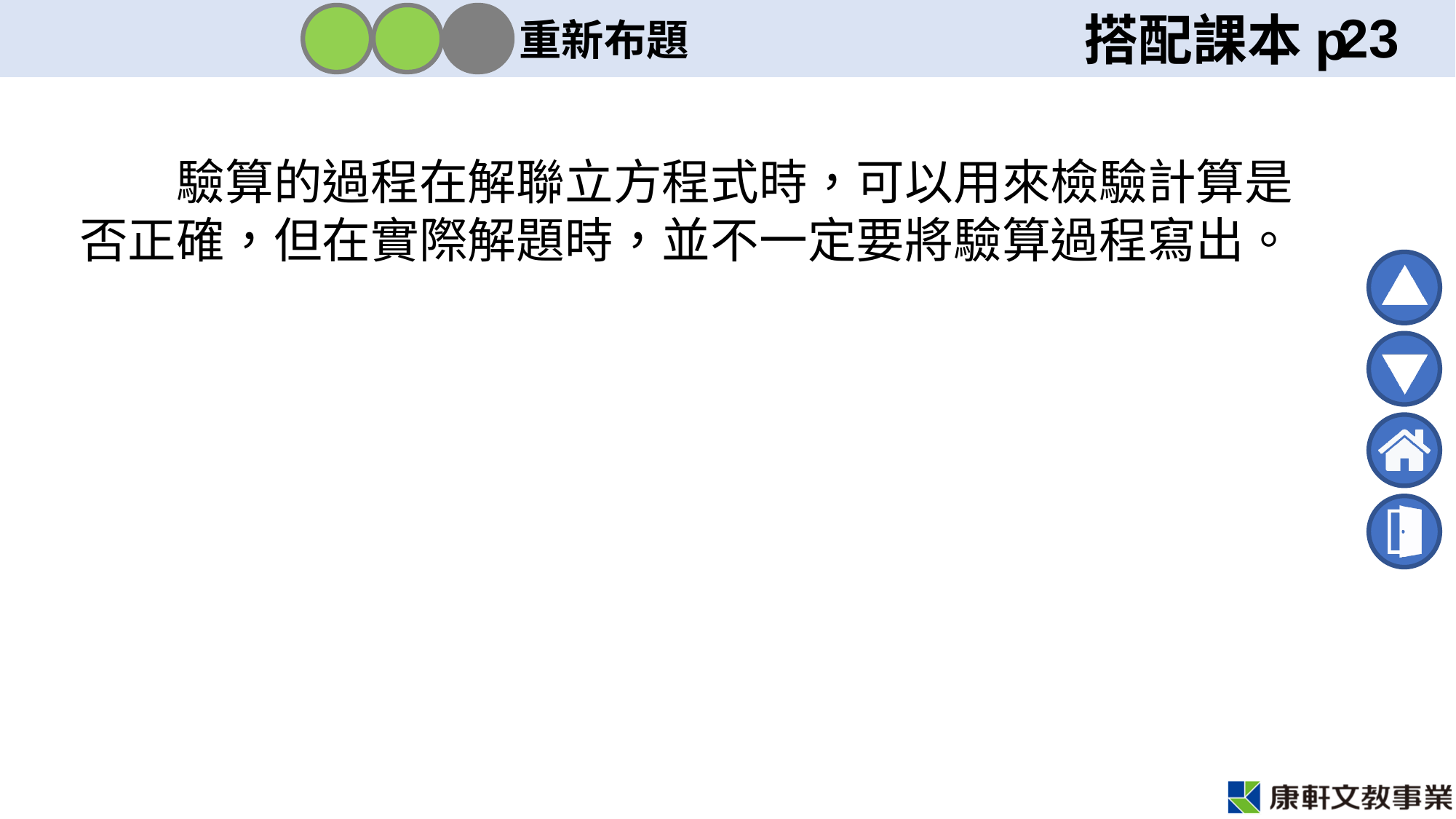

重新布題

23
　　驗算的過程在解聯立方程式時，可以用來檢驗計算是否正確，但在實際解題時，並不一定要將驗算過程寫出。